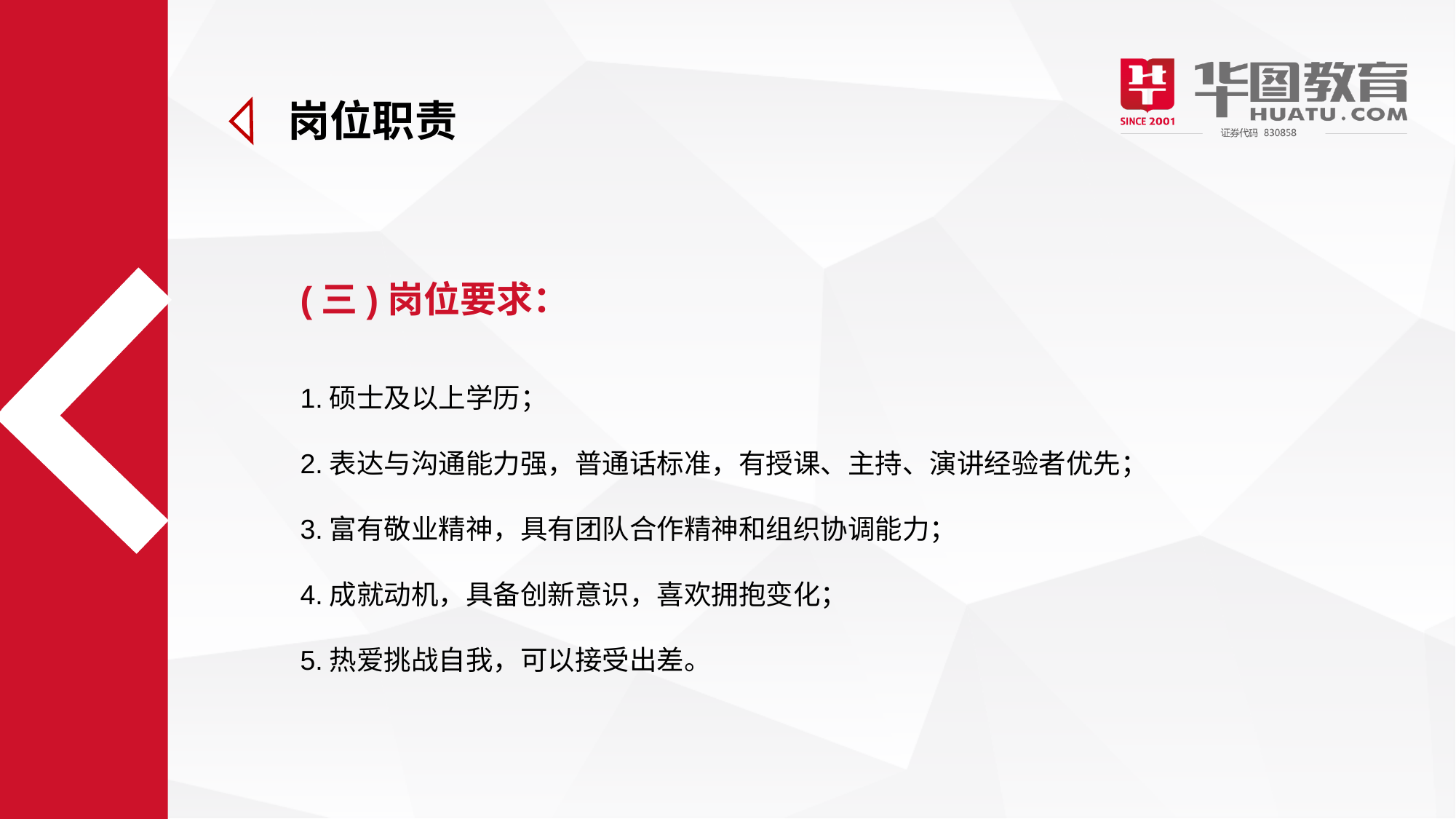

岗位职责

(三)岗位要求：

1.硕士及以上学历；
2.表达与沟通能力强，普通话标准，有授课、主持、演讲经验者优先；
3.富有敬业精神，具有团队合作精神和组织协调能力；
4.成就动机，具备创新意识，喜欢拥抱变化；
5.热爱挑战自我，可以接受出差。